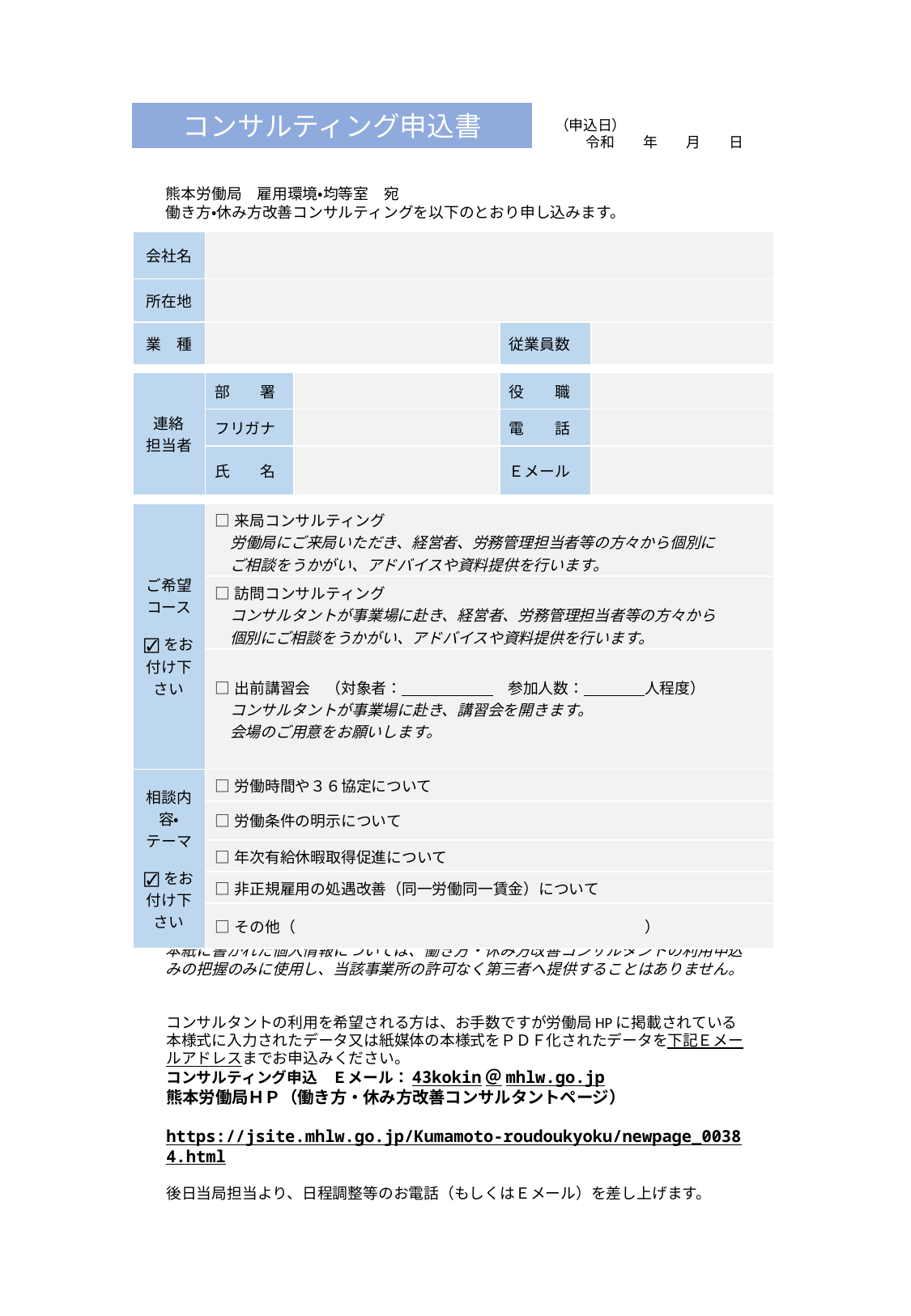

コンサルティング申込書
（申込日）
令和　　年　　月　　日
熊本労働局　雇用環境・均等室　宛
働き方・休み方改善コンサルティングを以下のとおり申し込みます。
| 会社名 |  |  |  |
| --- | --- | --- | --- |
| 所在地 |  |  |  |
| 業　種 |  | 従業員数 |  |
| 連絡 担当者 | 部　　署 |  | 役　　職 |  |
| --- | --- | --- | --- | --- |
|  | フリガナ |  | 電　　話 |  |
|  | 氏　　名 |  | Ｅメール |  |
| ご希望コース ☑をお付け下さい | □来局コンサルティング 　労働局にご来局いただき、経営者、労務管理担当者等の方々から個別に 　ご相談をうかがい、アドバイスや資料提供を行います。 |
| --- | --- |
|  | □訪問コンサルティング 　コンサルタントが事業場に赴き、経営者、労務管理担当者等の方々から 　個別にご相談をうかがい、アドバイスや資料提供を行います。 |
|  | □出前講習会　（対象者：　　　　　　　参加人数：　　　　人程度） 　コンサルタントが事業場に赴き、講習会を開きます。 　会場のご用意をお願いします。 |
| 相談内容・ テーマ ☑をお付け下さい | □労働時間や３６協定について |
|  | □労働条件の明示について |
|  | □年次有給休暇取得促進について |
|  | □非正規雇用の処遇改善（同一労働同一賃金）について |
|  | □その他（　　　　　　　　　　　　　　　　　　　　　　　） |
＜個人情報の取扱いについて＞
本紙に書かれた個人情報については、働き方・休み方改善コンサルタントの利用申込みの把握のみに使用し、当該事業所の許可なく第三者へ提供することはありません。
コンサルタントの利用を希望される方は、お手数ですが労働局HPに掲載されている本様式に入力されたデータ又は紙媒体の本様式をＰＤＦ化されたデータを下記Ｅメールアドレスまでお申込みください。
コンサルティング申込　Ｅメール：43kokin＠mhlw.go.jp
熊本労働局ＨＰ（働き方・休み方改善コンサルタントページ）
　https://jsite.mhlw.go.jp/Kumamoto-roudoukyoku/newpage_00384.html

後日当局担当より、日程調整等のお電話（もしくはＥメール）を差し上げます。